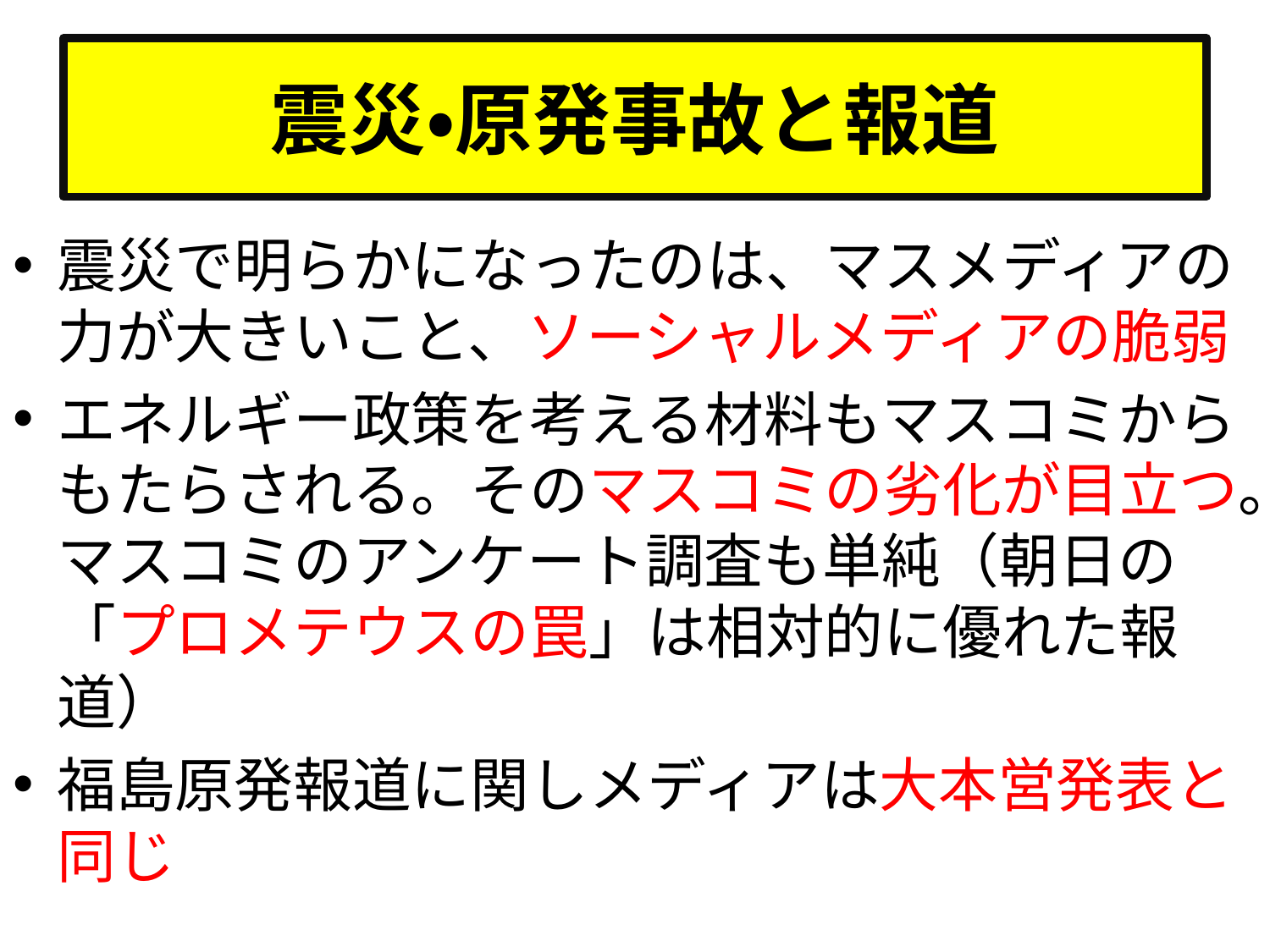

# 震災・原発事故と報道
震災で明らかになったのは、マスメディアの力が大きいこと、ソーシャルメディアの脆弱
エネルギー政策を考える材料もマスコミからもたらされる。そのマスコミの劣化が目立つ。マスコミのアンケート調査も単純（朝日の「プロメテウスの罠」は相対的に優れた報道）
福島原発報道に関しメディアは大本営発表と同じ